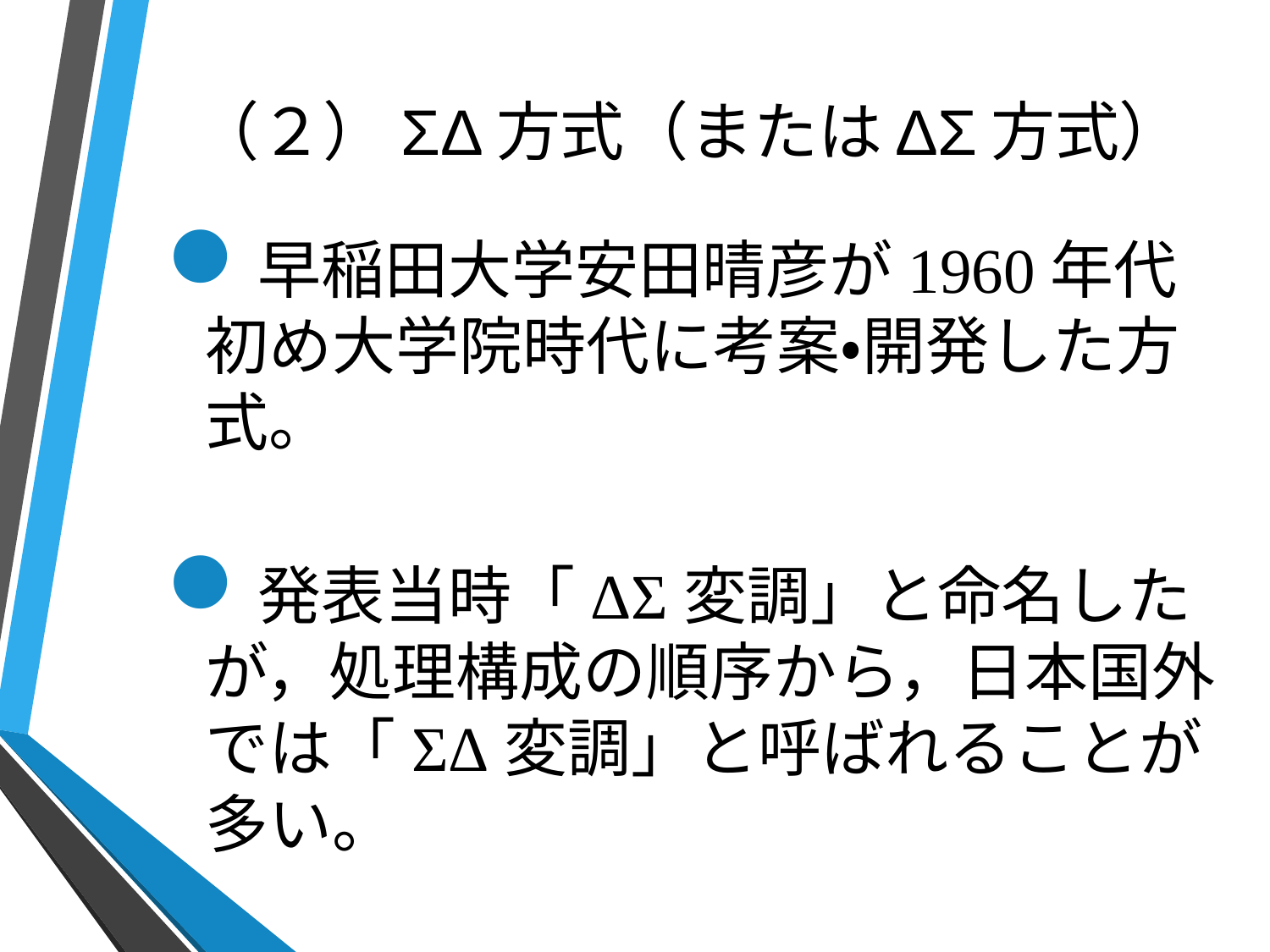

# （２）ΣΔ方式（またはΔΣ方式）
早稲田大学安田晴彦が1960年代初め大学院時代に考案・開発した方式。

発表当時「ΔΣ変調」と命名したが，処理構成の順序から，日本国外では「ΣΔ変調」と呼ばれることが多い。

どちらも同じ！